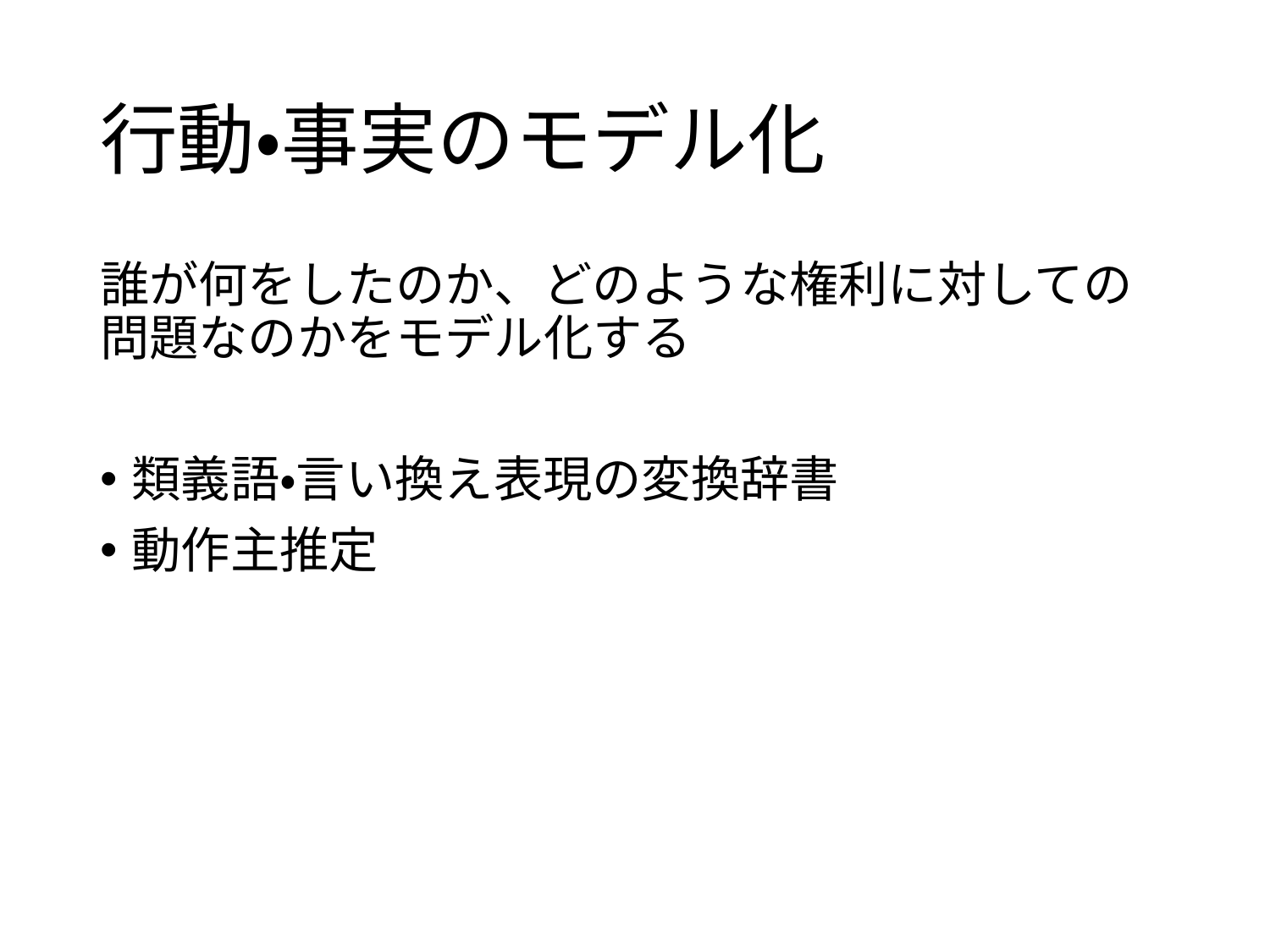

# 行動・事実のモデル化
誰が何をしたのか、どのような権利に対しての問題なのかをモデル化する

類義語・言い換え表現の変換辞書
動作主推定